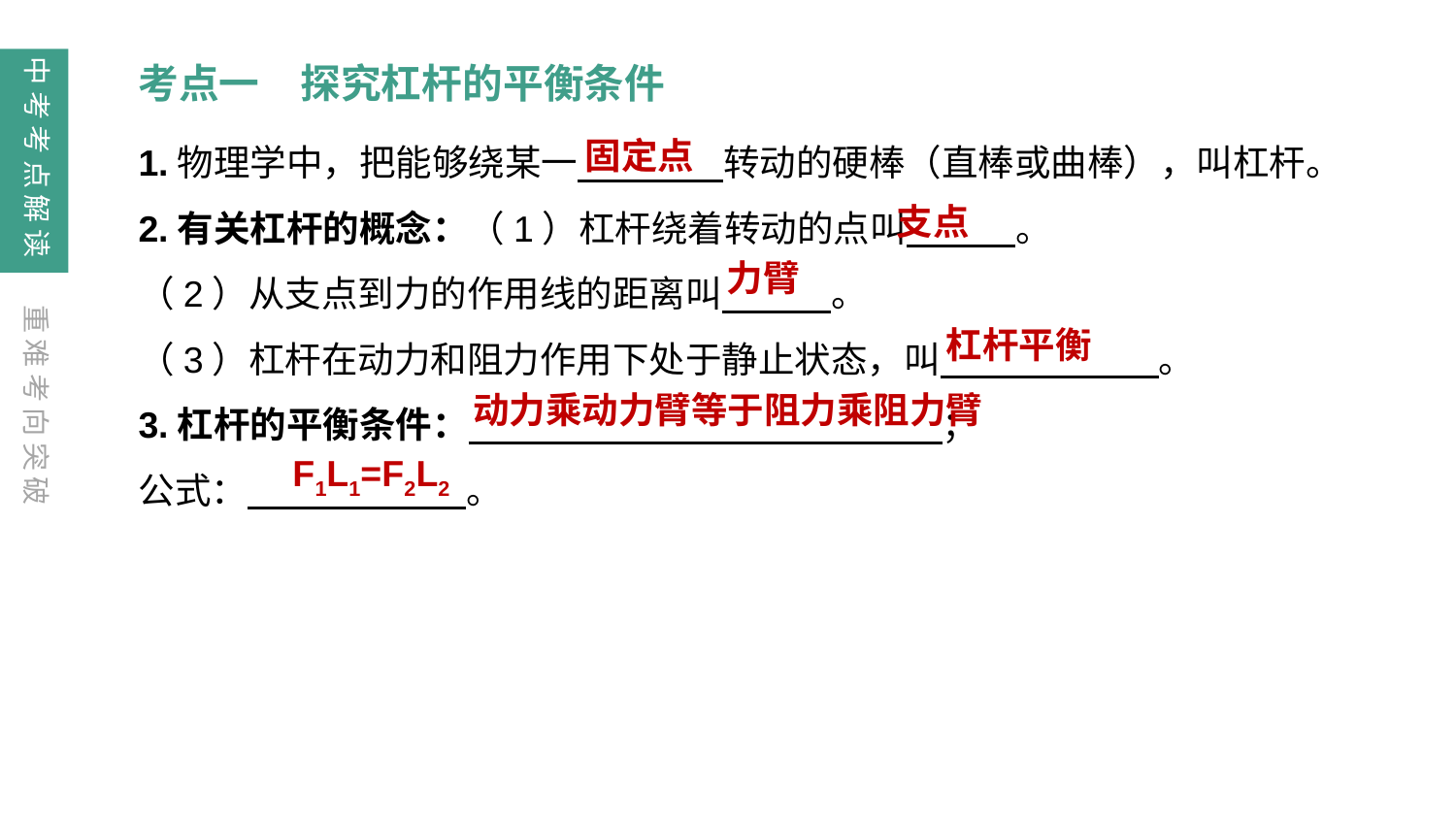

中考考点解读

考点一　探究杠杆的平衡条件
固定点
1.物理学中，把能够绕某一　　　　转动的硬棒（直棒或曲棒），叫杠杆。
2.有关杠杆的概念：（1）杠杆绕着转动的点叫　　　。
（2）从支点到力的作用线的距离叫　　　。
（3）杠杆在动力和阻力作用下处于静止状态，叫　　　　　　。
3.杠杆的平衡条件：　                                                     ；
公式：　　　　　　。
支点
力臂
重难考向突破
杠杆平衡
动力乘动力臂等于阻力乘阻力臂
　F1L1=F2L2